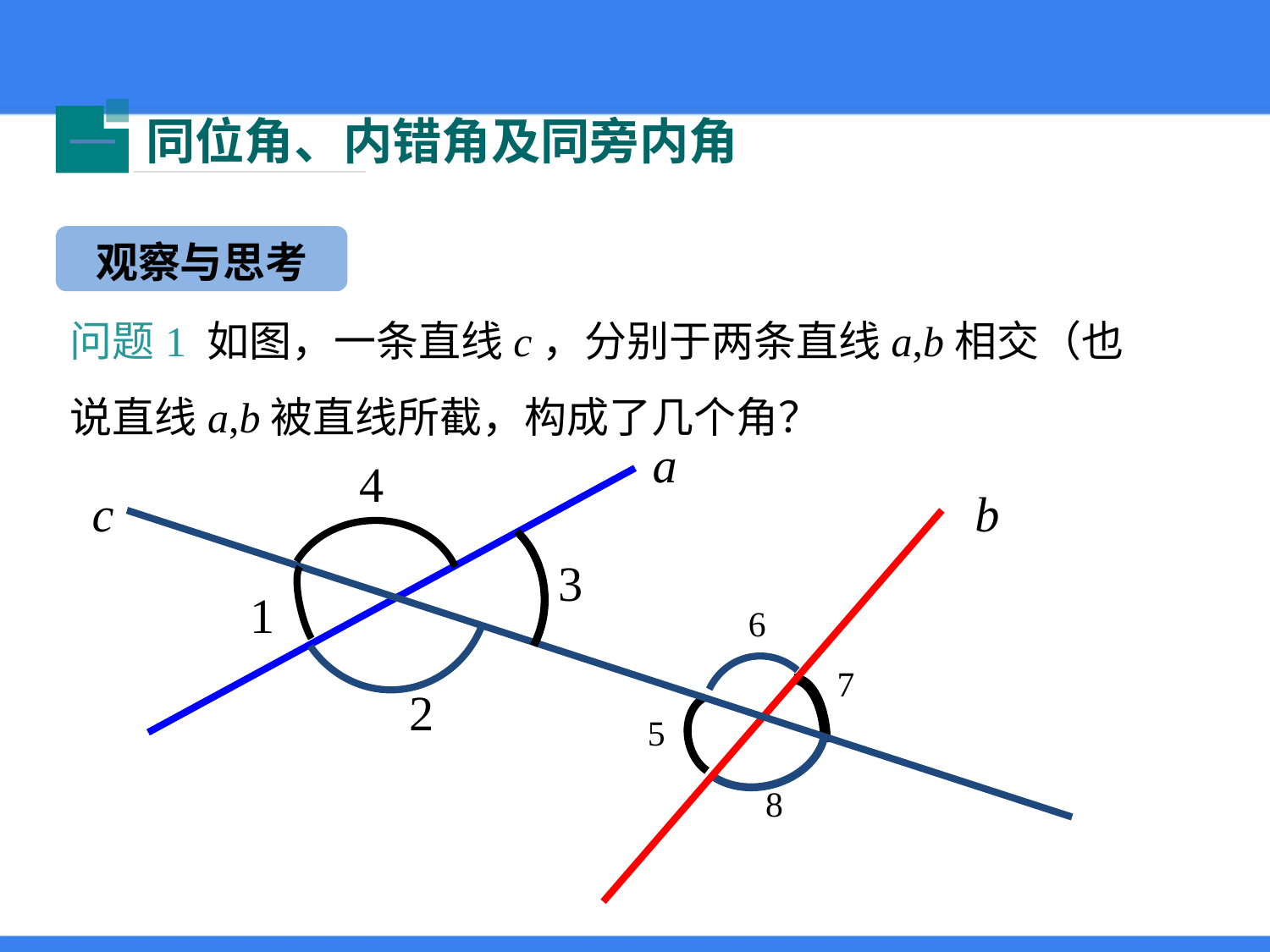

同位角、内错角及同旁内角
一

观察与思考
问题1 如图，一条直线c，分别于两条直线a,b相交（也说直线a,b被直线所截，构成了几个角？
a

4

c

b

3
1

2
6

7

5

8